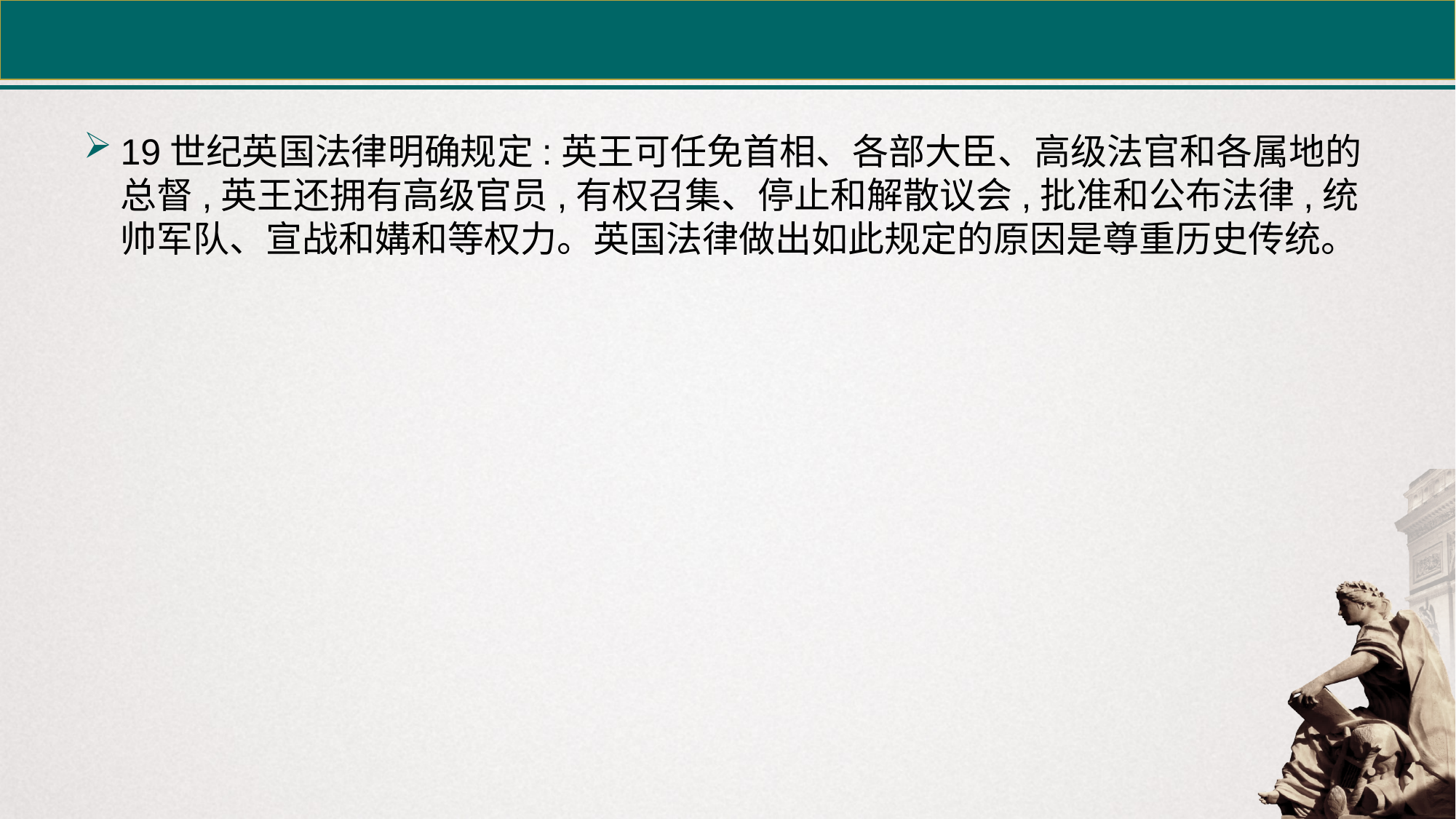

#
19世纪英国法律明确规定:英王可任免首相、各部大臣、高级法官和各属地的总督,英王还拥有高级官员,有权召集、停止和解散议会,批准和公布法律,统帅军队、宣战和媾和等权力。英国法律做出如此规定的原因是尊重历史传统。